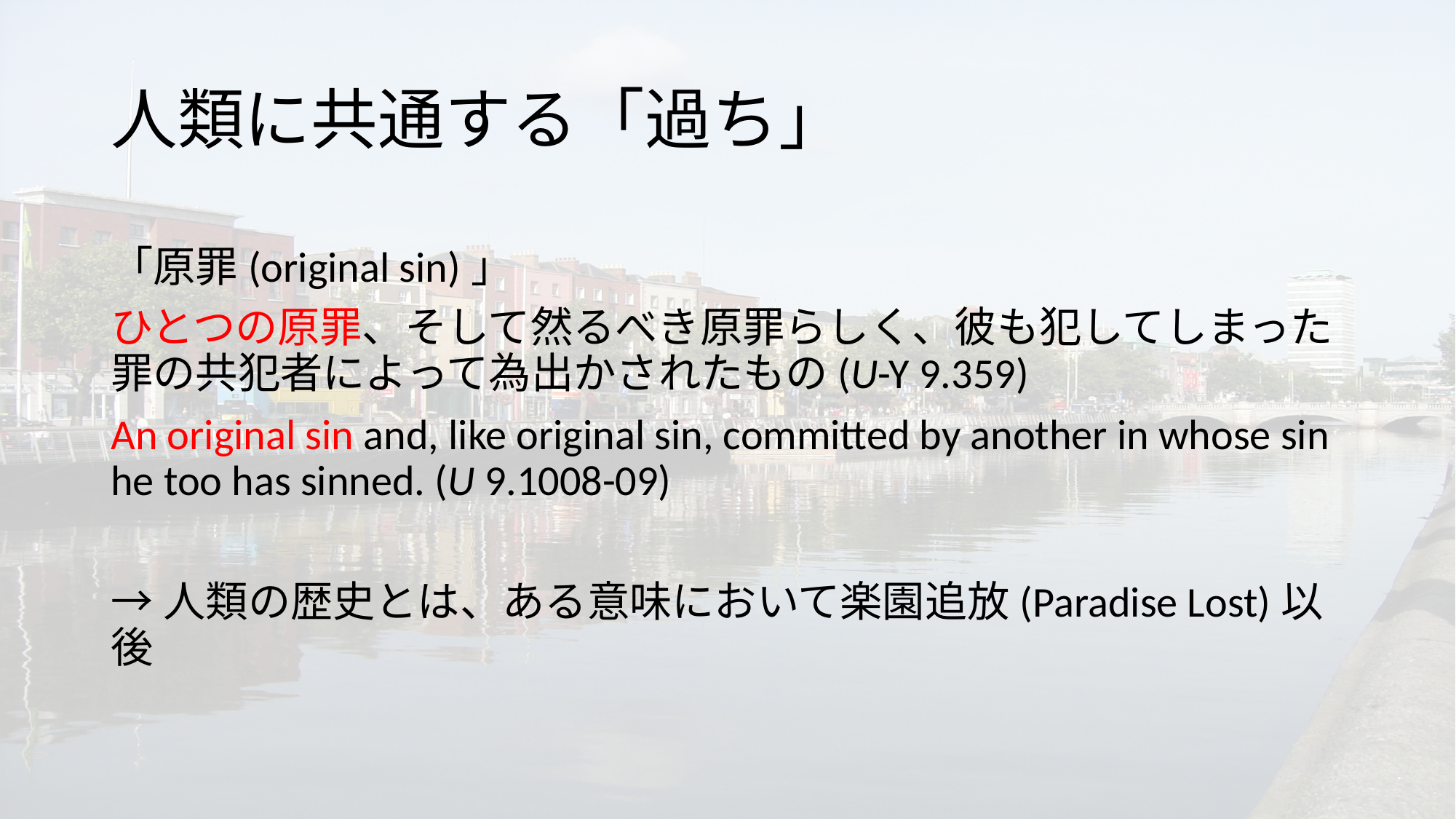

# 人類に共通する「過ち」
「原罪(original sin)」
ひとつの原罪、そして然るべき原罪らしく、彼も犯してしまった罪の共犯者によって為出かされたもの(U-Y 9.359)
An original sin and, like original sin, committed by another in whose sin he too has sinned. (U 9.1008-09)

→人類の歴史とは、ある意味において楽園追放(Paradise Lost)以後